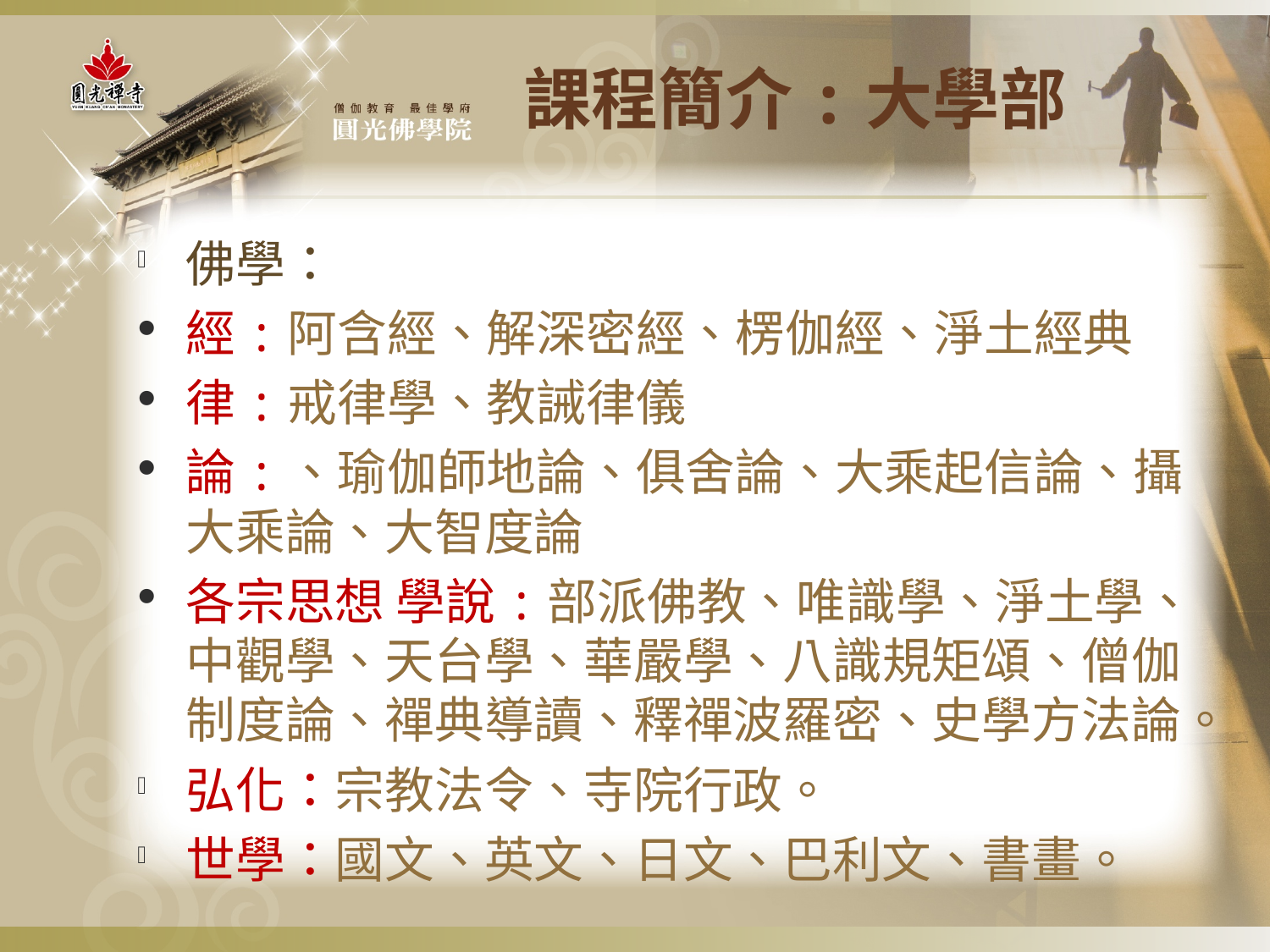

# 課程簡介:大學部
佛學：
經:阿含經、解深密經、楞伽經、淨土經典
律:戒律學、教誡律儀
論:、瑜伽師地論、俱舍論、大乘起信論、攝大乘論、大智度論
各宗思想 學說:部派佛教、唯識學、淨土學、中觀學、天台學、華嚴學、八識規矩頌、僧伽制度論、禪典導讀、釋禪波羅密、史學方法論。
弘化：宗教法令、寺院行政。
世學：國文、英文、日文、巴利文、書畫。